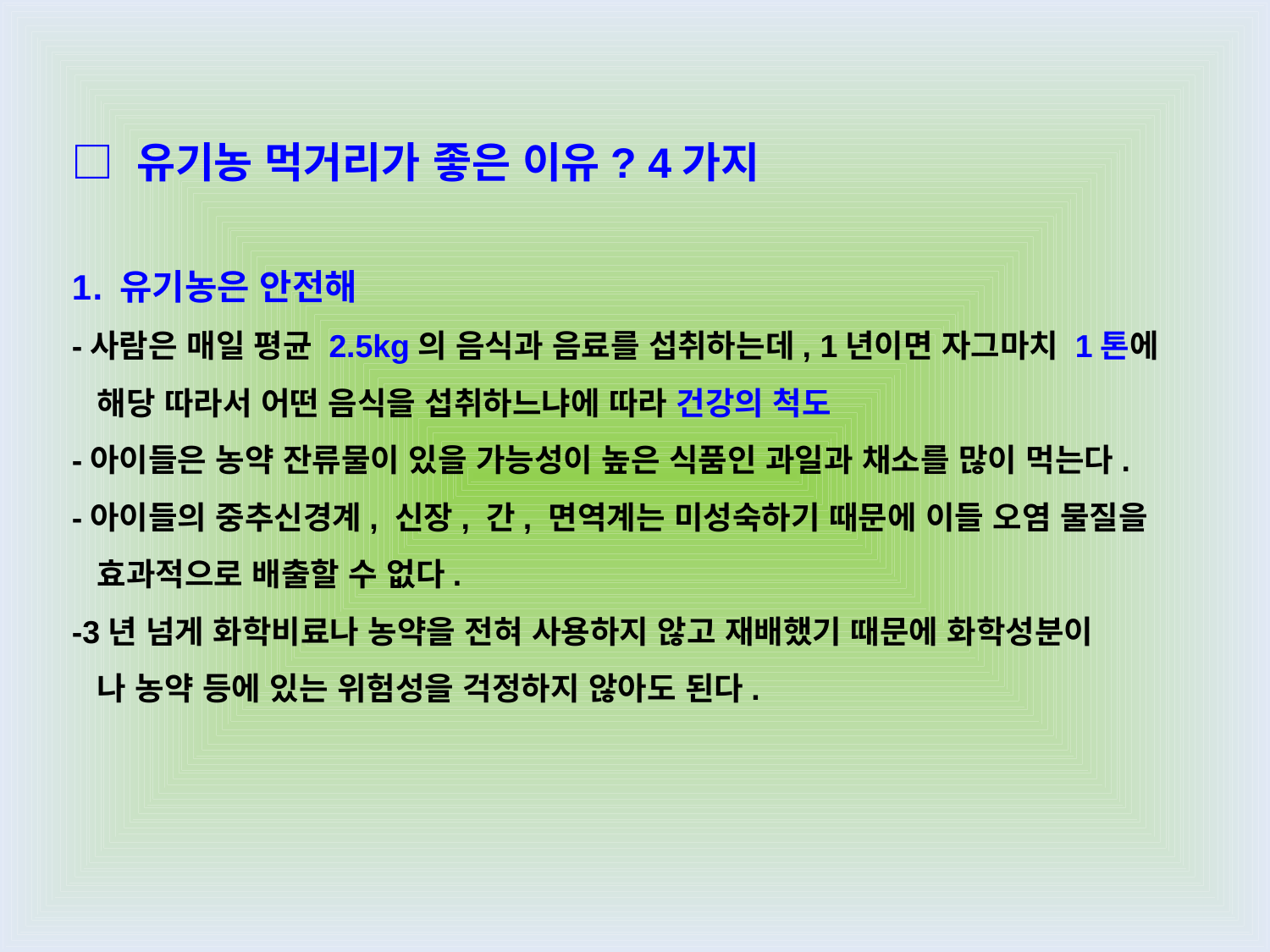

□ 유기농 먹거리가 좋은 이유? 4가지

유기농은 안전해
-사람은 매일 평균 2.5kg의 음식과 음료를 섭취하는데, 1년이면 자그마치 1톤에
  해당 따라서 어떤 음식을 섭취하느냐에 따라 건강의 척도
-아이들은 농약 잔류물이 있을 가능성이 높은 식품인 과일과 채소를 많이 먹는다.
-아이들의 중추신경계, 신장, 간, 면역계는 미성숙하기 때문에 이들 오염 물질을
  효과적으로 배출할 수 없다.
-3년 넘게 화학비료나 농약을 전혀 사용하지 않고 재배했기 때문에 화학성분이
  나 농약 등에 있는 위험성을 걱정하지 않아도 된다.